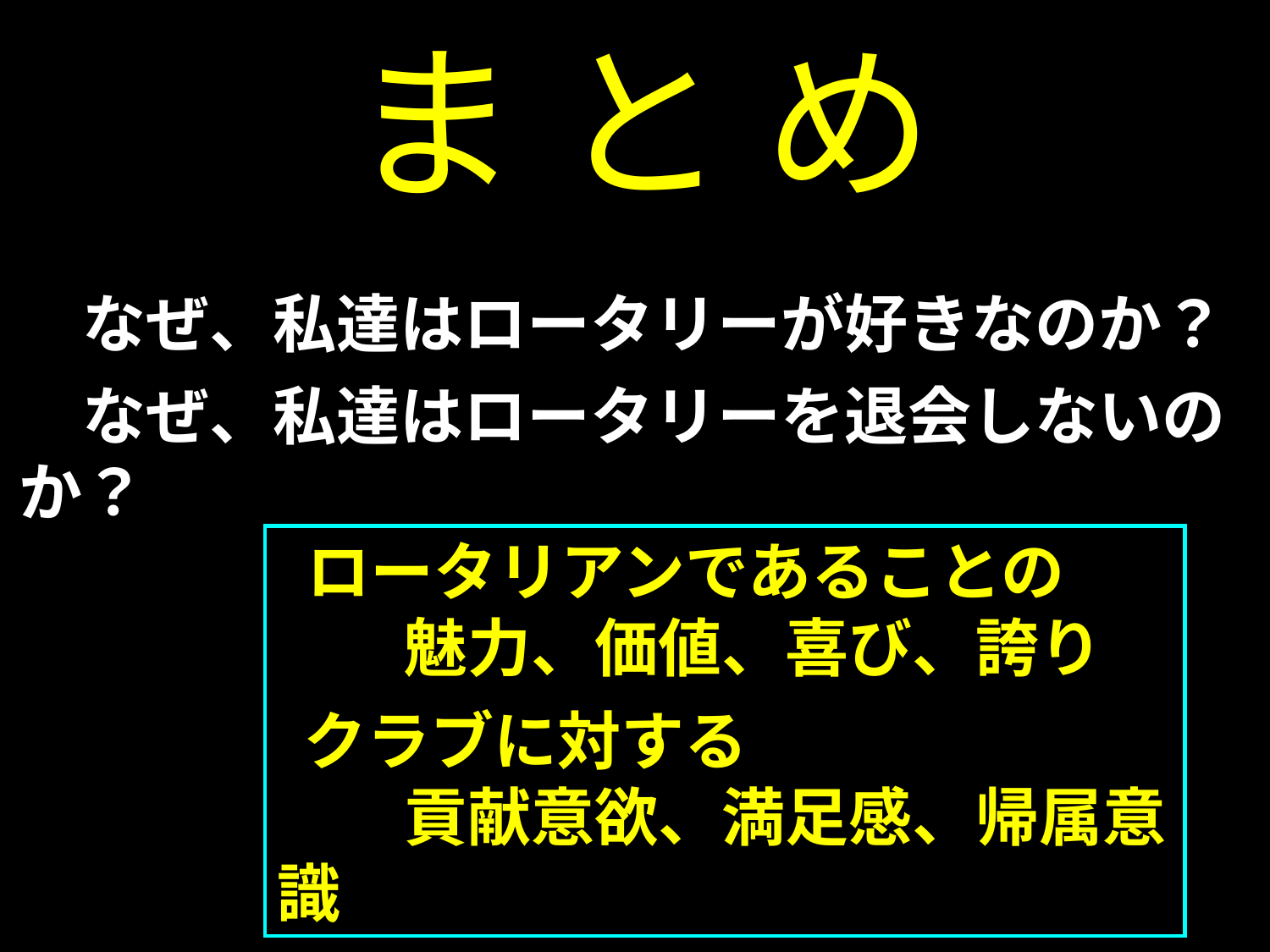

ま と め
　なぜ、私達はロータリーが好きなのか？

　なぜ、私達はロータリーを退会しないのか？

 ロータリアンであることの
　　魅力、価値、喜び、誇り

 クラブに対する
　　貢献意欲、満足感、帰属意識